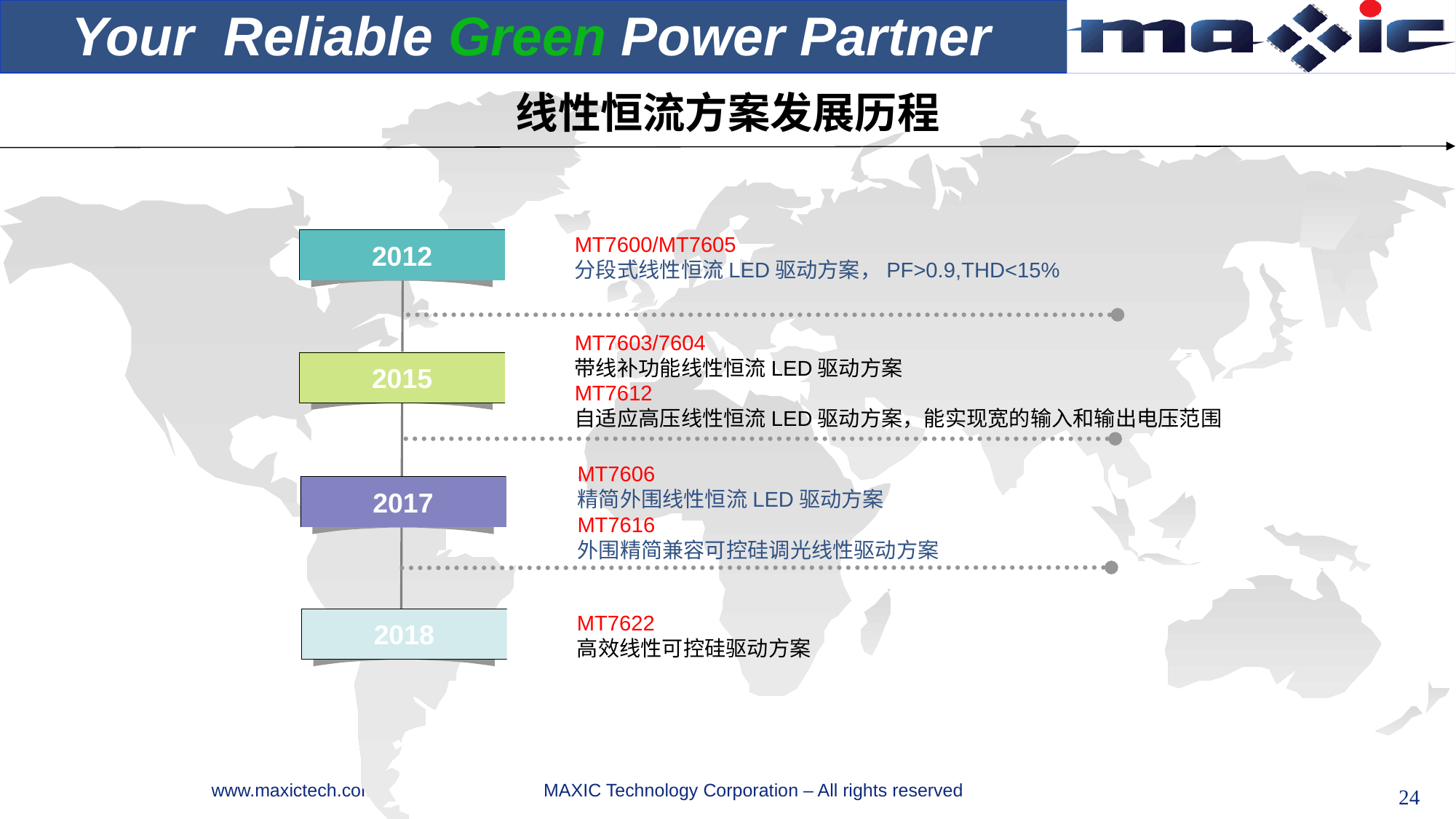

Your  Reliable Green Power Partner

线性恒流方案发展历程

MT7600/MT7605
分段式线性恒流LED驱动方案，PF>0.9,THD<15%
2012

MT7603/7604
带线补功能线性恒流LED驱动方案
MT7612
自适应高压线性恒流LED驱动方案，能实现宽的输入和输出电压范围
2015

MT7606
精简外围线性恒流LED驱动方案
MT7616
外围精简兼容可控硅调光线性驱动方案
2017

MT7622
高效线性可控硅驱动方案
2018

24